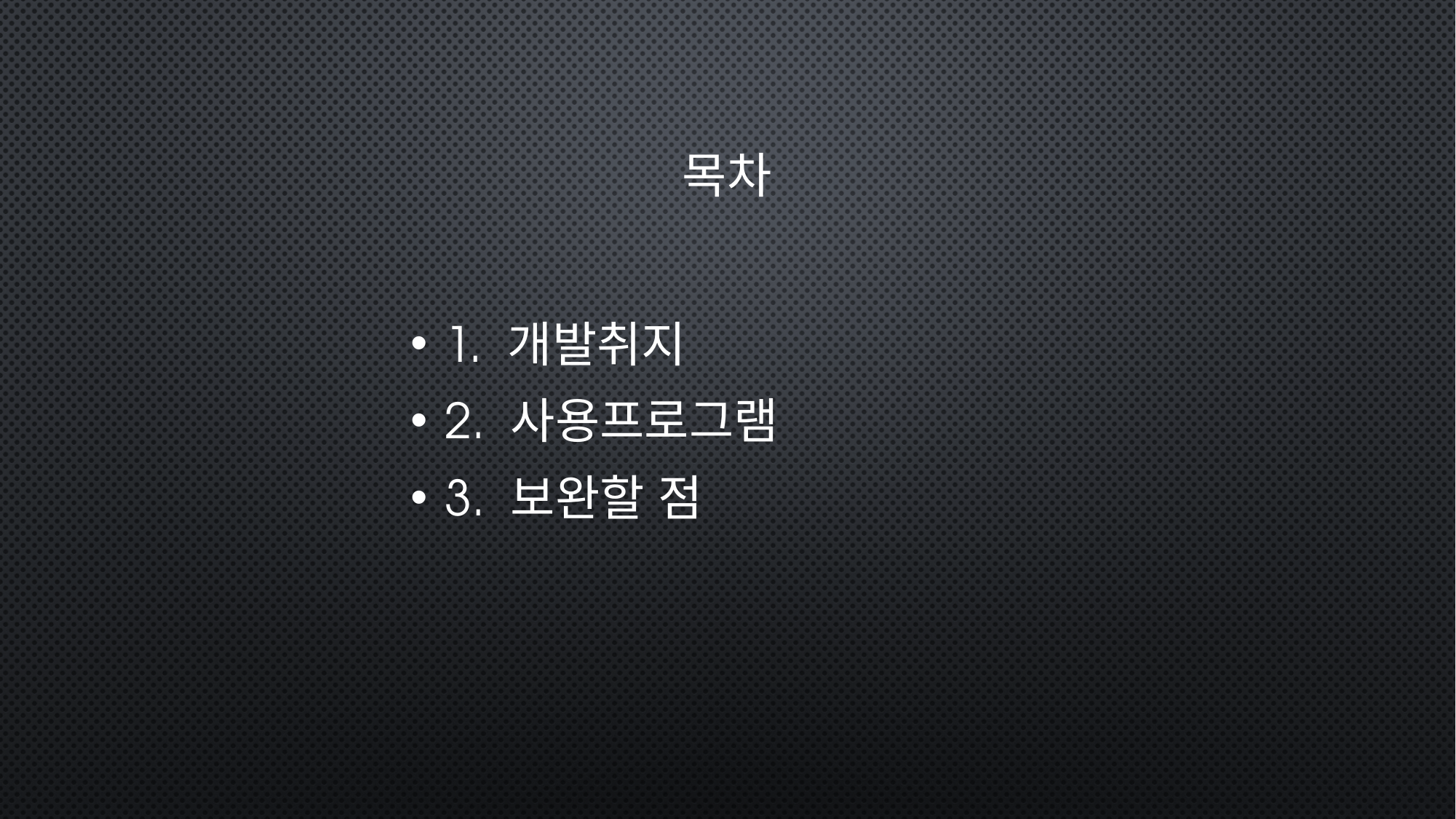

# 목차
1. 개발취지
2. 사용프로그램
3. 보완할 점